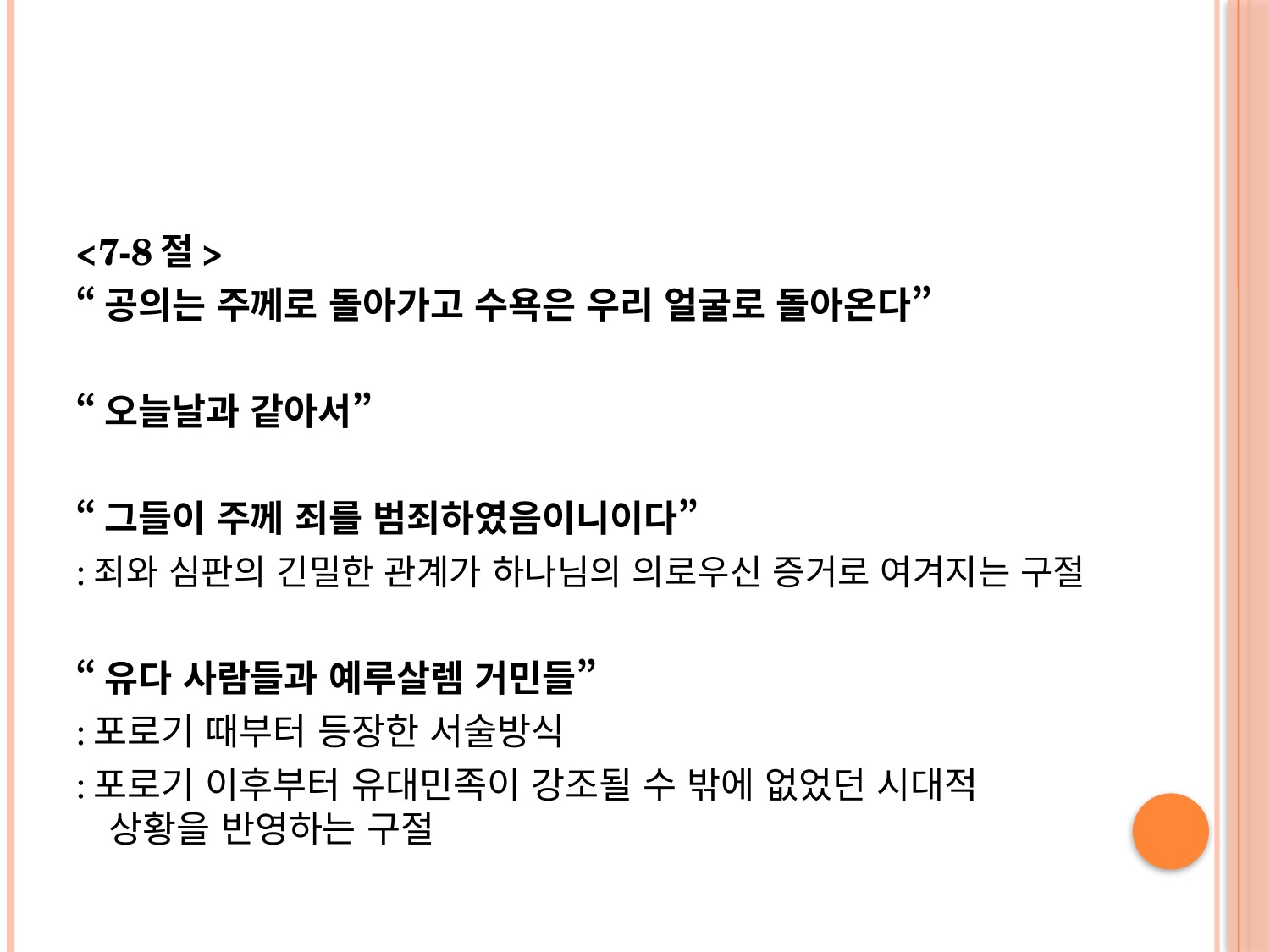

#
<7-8절>
“공의는 주께로 돌아가고 수욕은 우리 얼굴로 돌아온다”

“오늘날과 같아서”

“그들이 주께 죄를 범죄하였음이니이다”
:죄와 심판의 긴밀한 관계가 하나님의 의로우신 증거로 여겨지는 구절

“유다 사람들과 예루살렘 거민들”
:포로기 때부터 등장한 서술방식
:포로기 이후부터 유대민족이 강조될 수 밖에 없었던 시대적 상황을 반영하는 구절